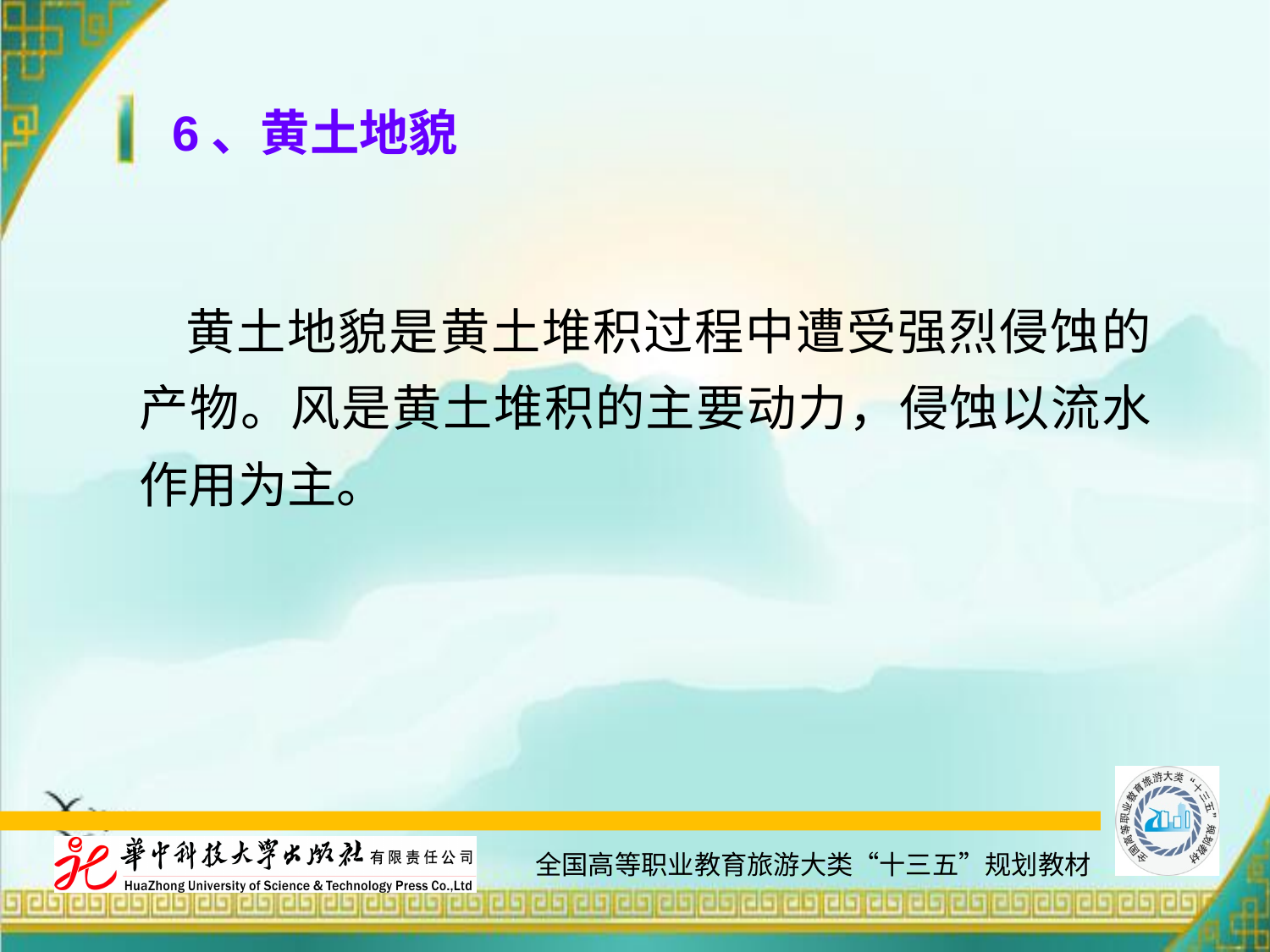

# 6、黄土地貌
      黄土地貌是黄土堆积过程中遭受强烈侵蚀的产物。风是黄土堆积的主要动力，侵蚀以流水作用为主。